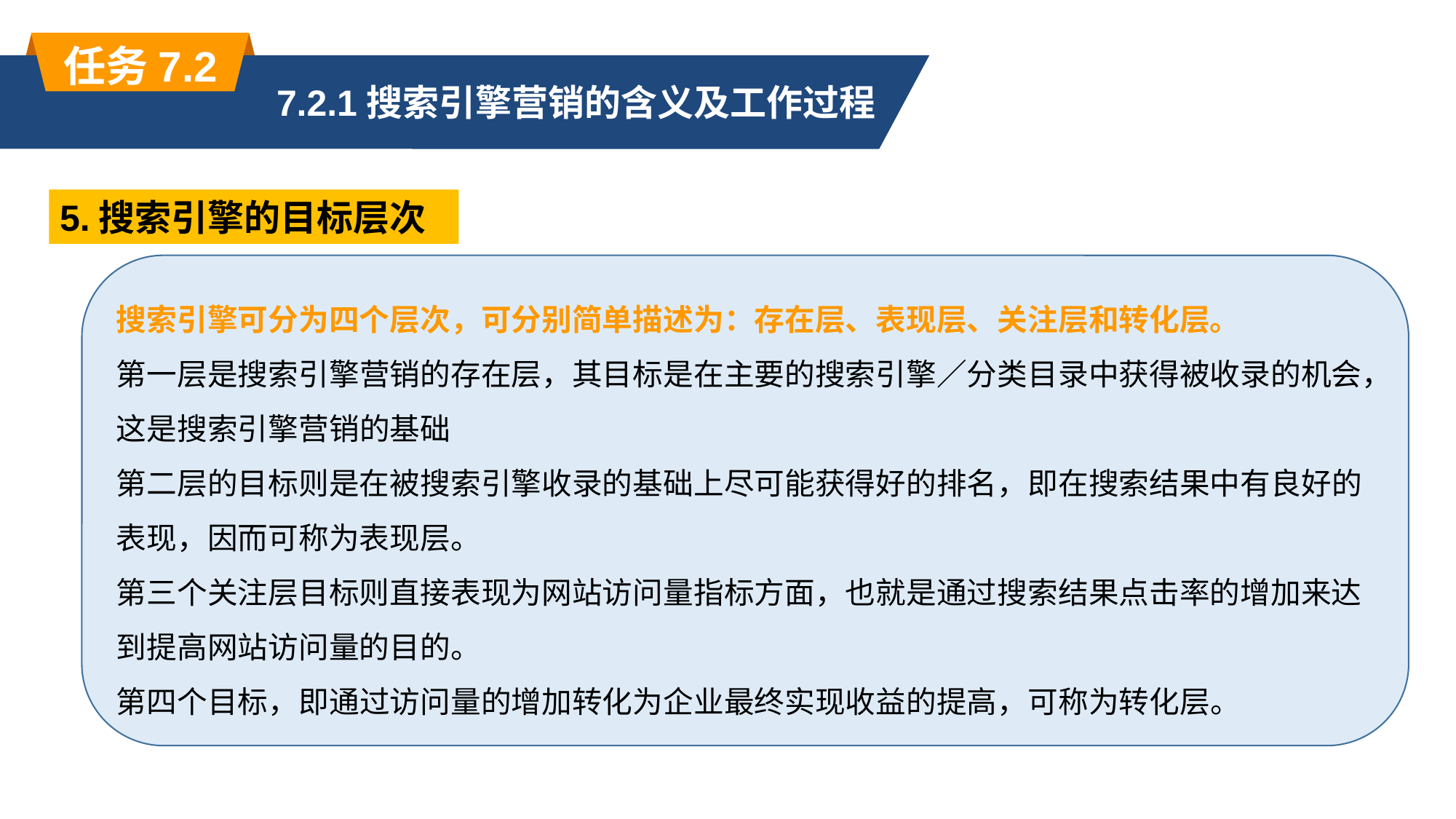

任务7.2

7.2.1搜索引擎营销的含义及工作过程
5.搜索引擎的目标层次
搜索引擎可分为四个层次，可分别简单描述为：存在层、表现层、关注层和转化层。
第一层是搜索引擎营销的存在层，其目标是在主要的搜索引擎／分类目录中获得被收录的机会，这是搜索引擎营销的基础
第二层的目标则是在被搜索引擎收录的基础上尽可能获得好的排名，即在搜索结果中有良好的表现，因而可称为表现层。
第三个关注层目标则直接表现为网站访问量指标方面，也就是通过搜索结果点击率的增加来达到提高网站访问量的目的。
第四个目标，即通过访问量的增加转化为企业最终实现收益的提高，可称为转化层。